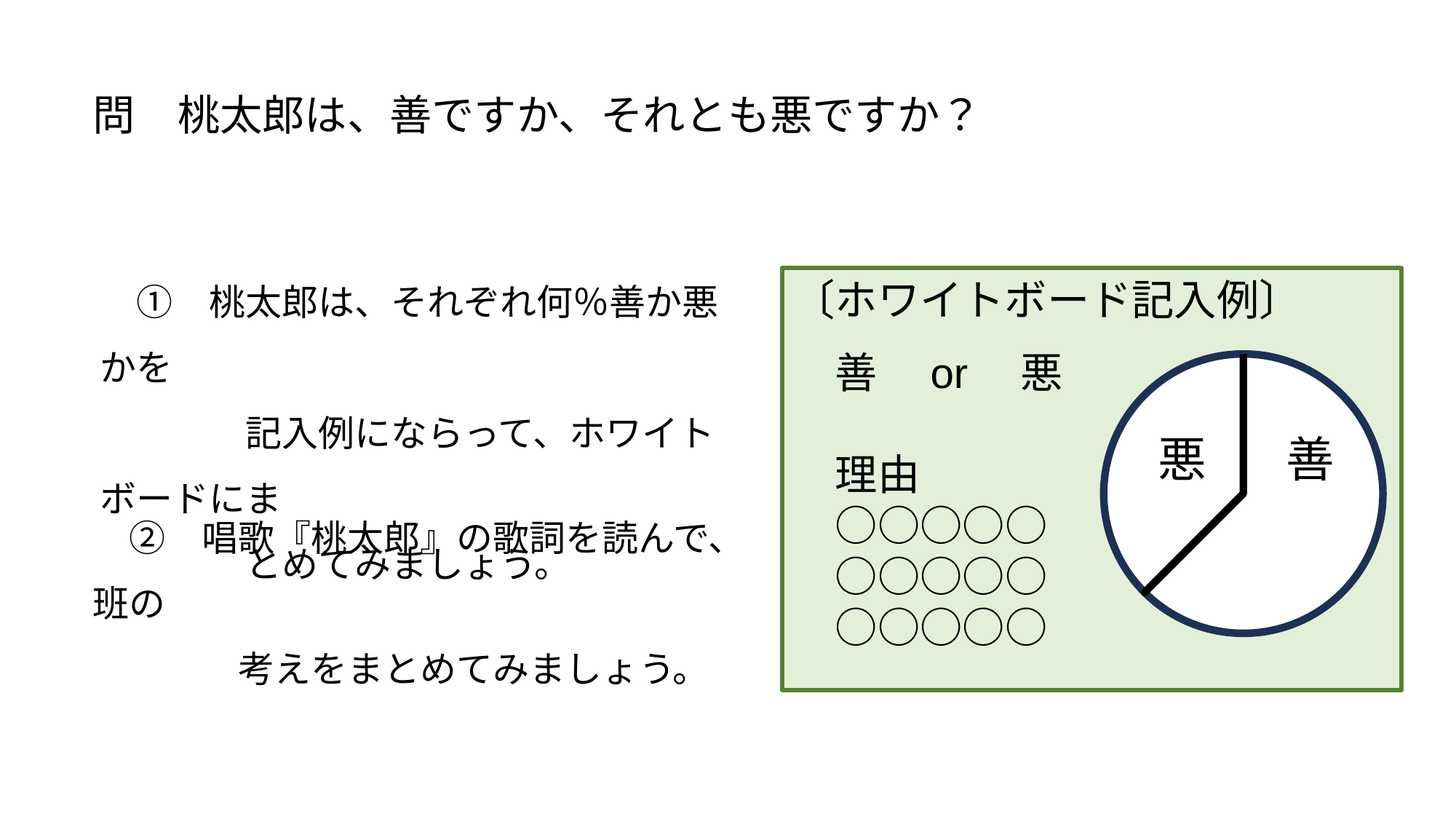

問　桃太郎は、善ですか、それとも悪ですか？

　①　桃太郎は、それぞれ何％善か悪かを
　　　　記入例にならって、ホワイトボードにま
　　　　とめてみましょう。
〔ホワイトボード記入例〕

　善　or　悪

　理由
　○○○○○
　○○○○○
　○○○○○

悪
善
　②　唱歌『桃太郎』の歌詞を読んで、班の
　　　　考えをまとめてみましょう。